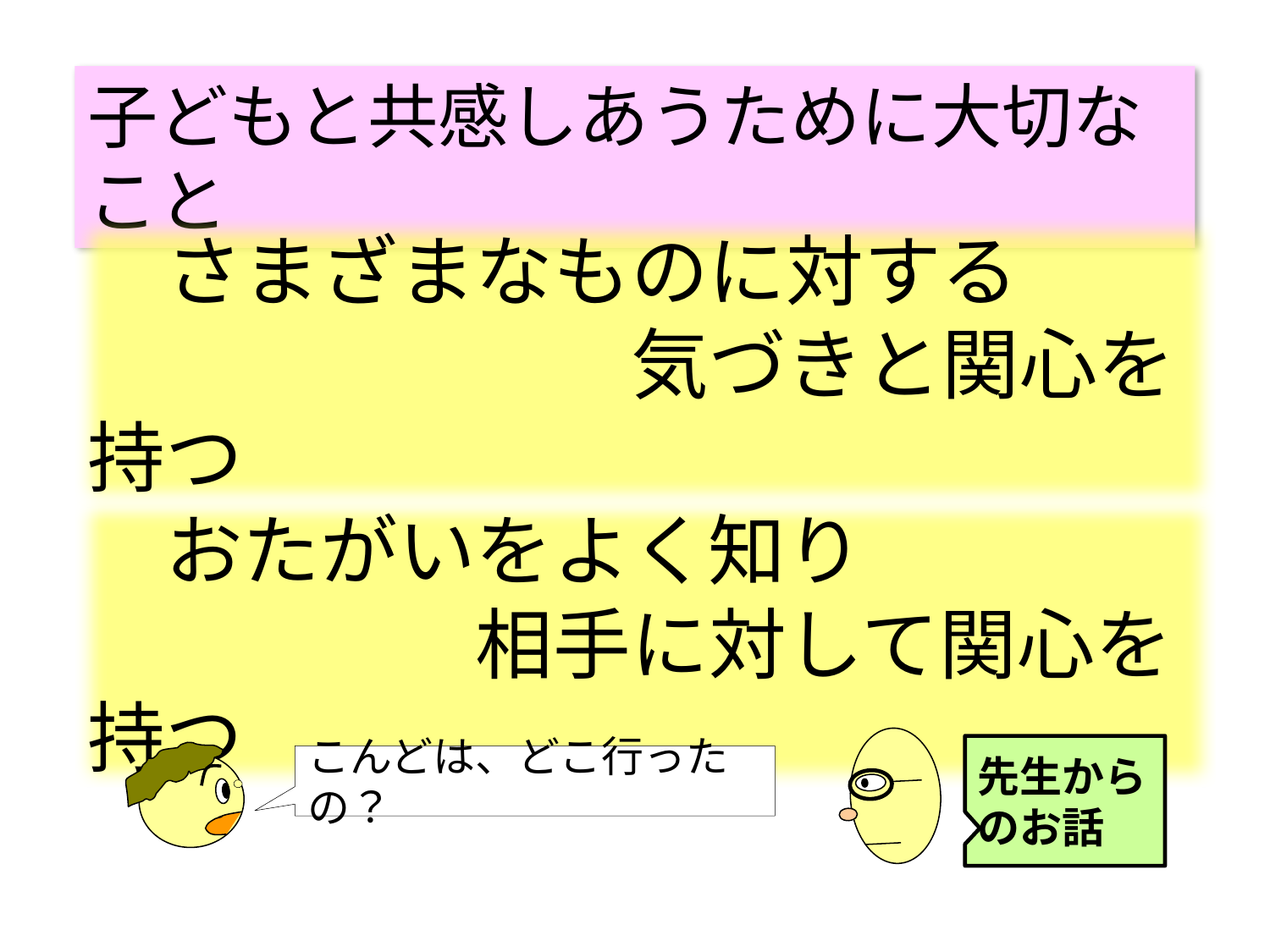

子どもと共感しあうために大切なこと
　さまざまなものに対する
　　　　　　　気づきと関心を持つ
　おたがいをよく知り
　　　　　相手に対して関心を持つ

先生からのお話

こんどは、どこ行ったの？